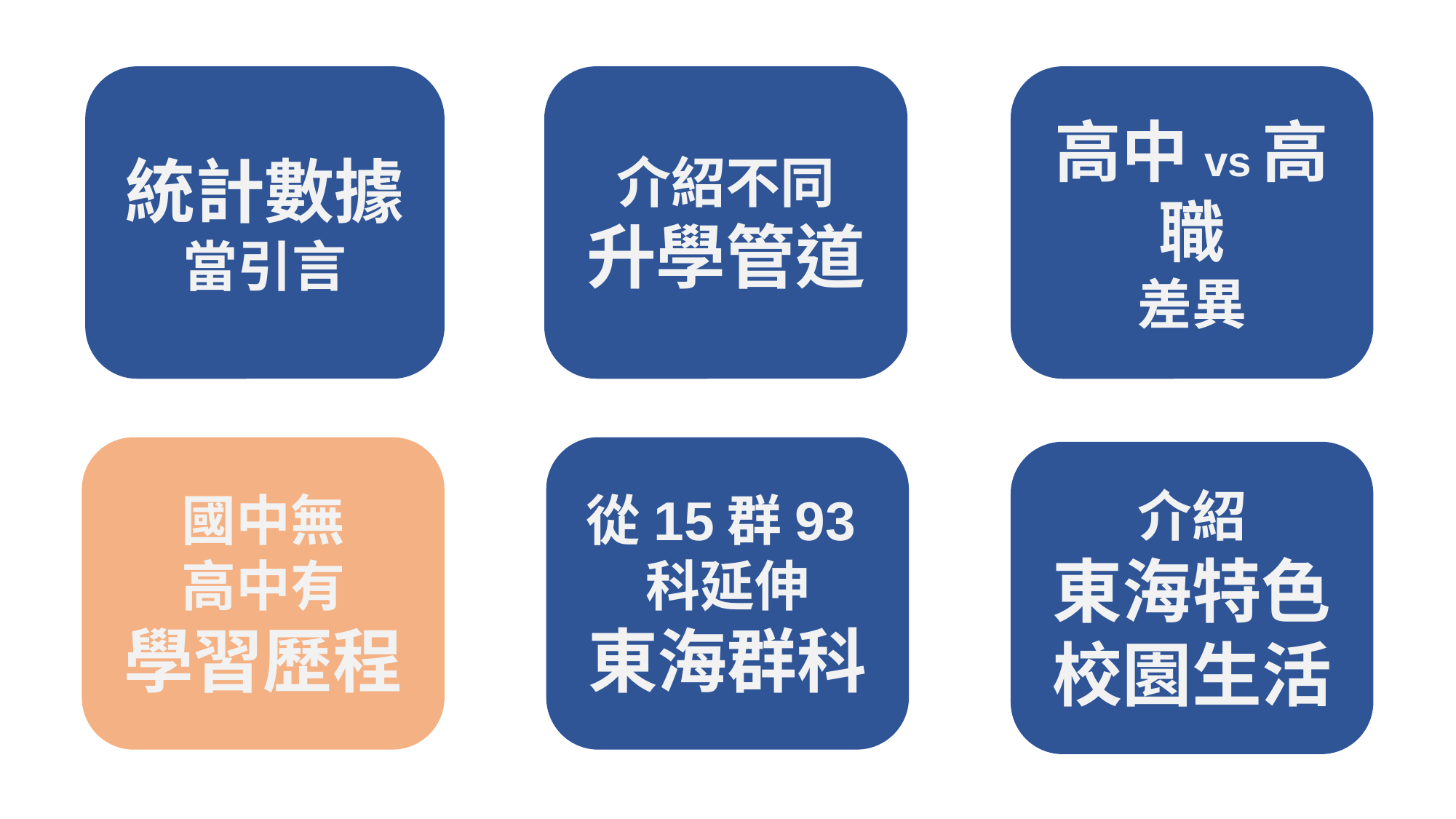

統計數據當引言
介紹不同
升學管道
高中vs高職
差異
國中無
高中有
學習歷程
從15群93科延伸
東海群科
介紹
東海特色校園生活